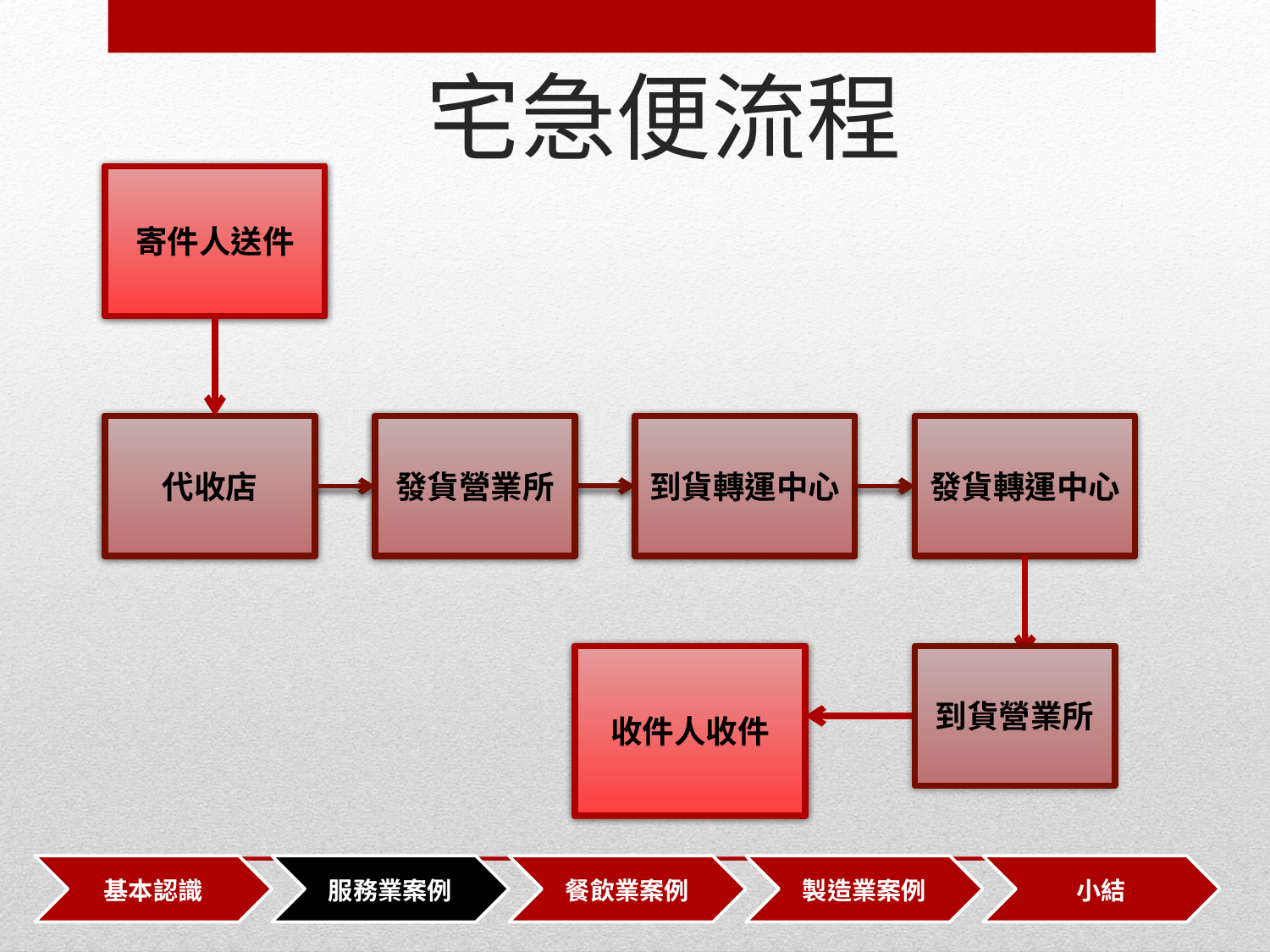

# 宅急便流程
寄件人送件
代收店
發貨營業所
到貨轉運中心
發貨轉運中心
收件人收件
寄件人送件
代收店
發貨營業所
到貨轉運中心
發貨轉運中心
收件人收件
到貨營業所
基本認識
服務業案例
餐飲業案例
製造業案例
小結